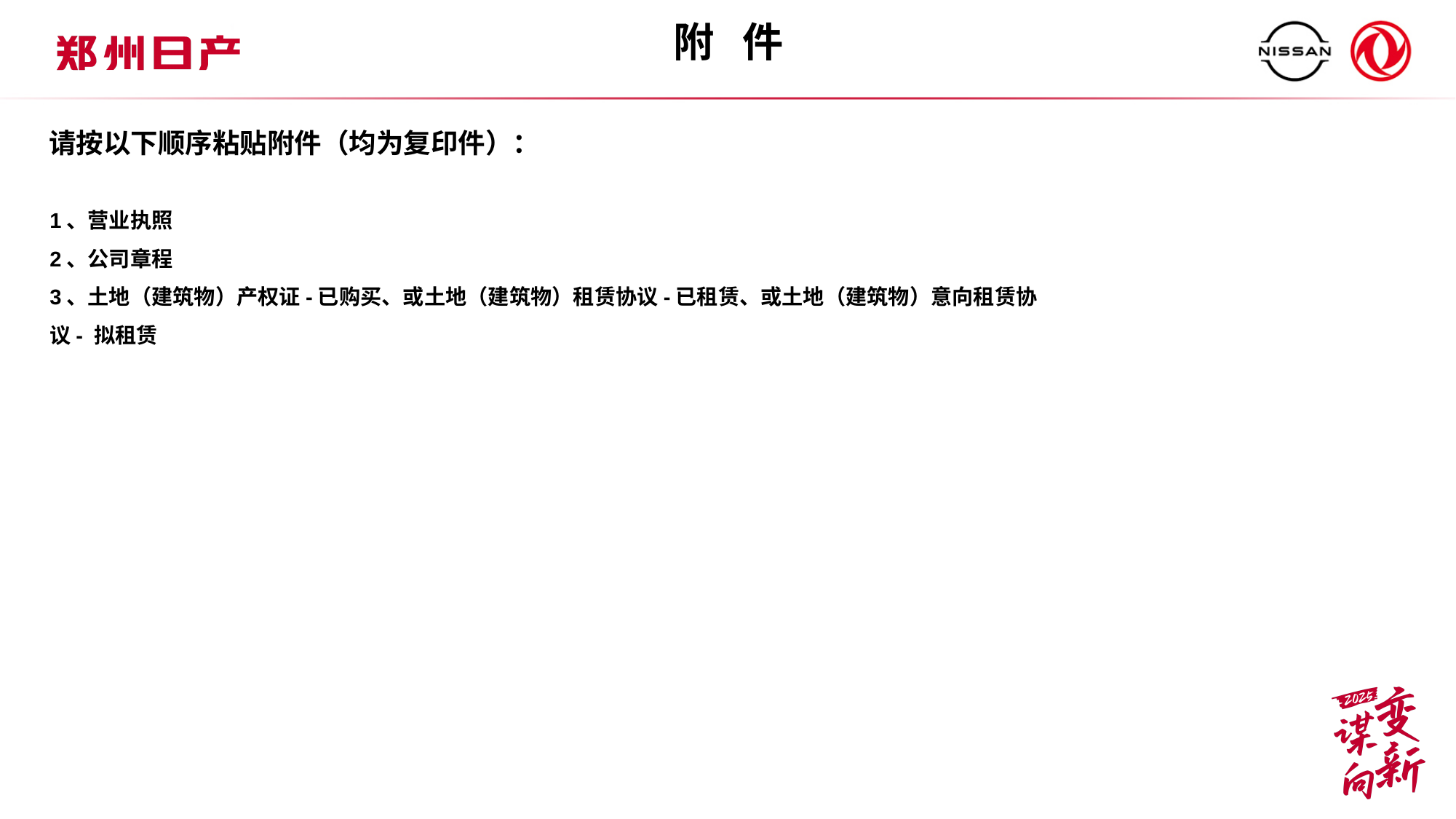

附   件
请按以下顺序粘贴附件（均为复印件）：
1、营业执照
2、公司章程
3、土地（建筑物）产权证-已购买、或土地（建筑物）租赁协议-已租赁、或土地（建筑物）意向租赁协议- 拟租赁